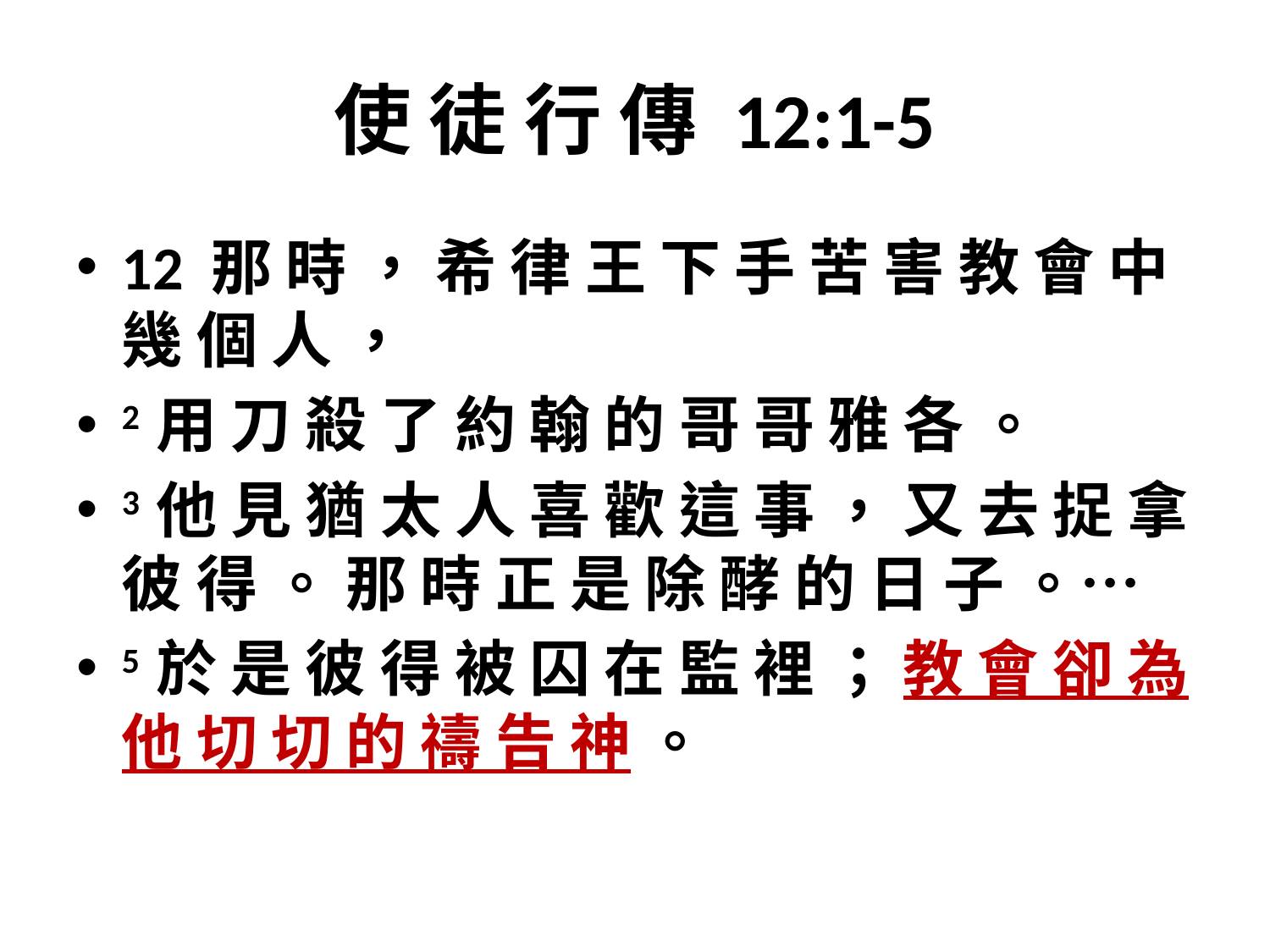

# 使 徒 行 傳 12:1-5
12 那 時 ， 希 律 王 下 手 苦 害 教 會 中 幾 個 人 ，
2 用 刀 殺 了 約 翰 的 哥 哥 雅 各 。
3 他 見 猶 太 人 喜 歡 這 事 ， 又 去 捉 拿 彼 得 。 那 時 正 是 除 酵 的 日 子 。…
5 於 是 彼 得 被 囚 在 監 裡 ； 教 會 卻 為 他 切 切 的 禱 告 神 。